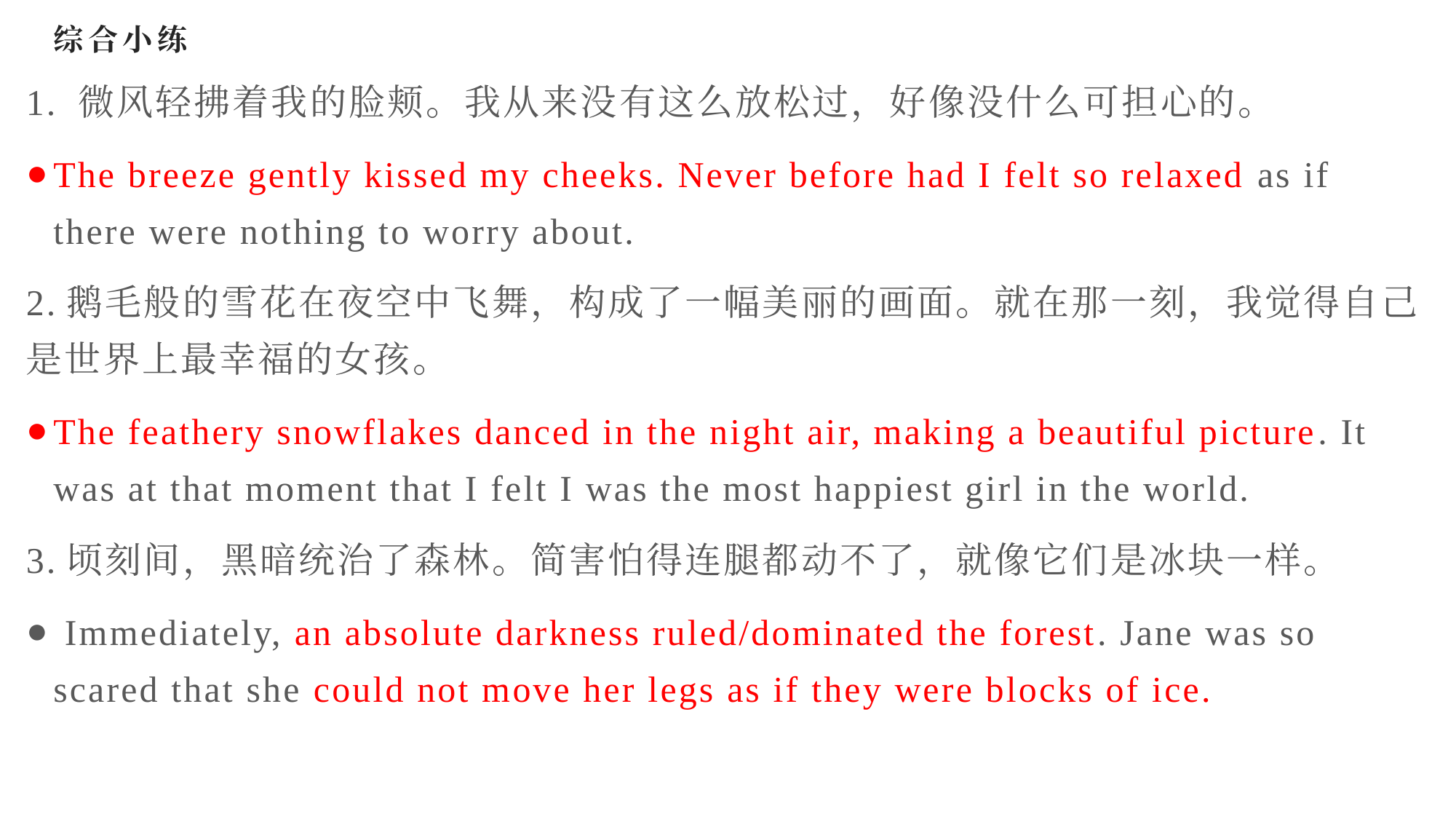

# 综合小练
1. 微风轻拂着我的脸颊。我从来没有这么放松过，好像没什么可担心的。
The breeze gently kissed my cheeks. Never before had I felt so relaxed as if there were nothing to worry about.
2.鹅毛般的雪花在夜空中飞舞，构成了一幅美丽的画面。就在那一刻，我觉得自己是世界上最幸福的女孩。
The feathery snowflakes danced in the night air, making a beautiful picture. It was at that moment that I felt I was the most happiest girl in the world.
3.顷刻间，黑暗统治了森林。简害怕得连腿都动不了，就像它们是冰块一样。
 Immediately, an absolute darkness ruled/dominated the forest. Jane was so scared that she could not move her legs as if they were blocks of ice.